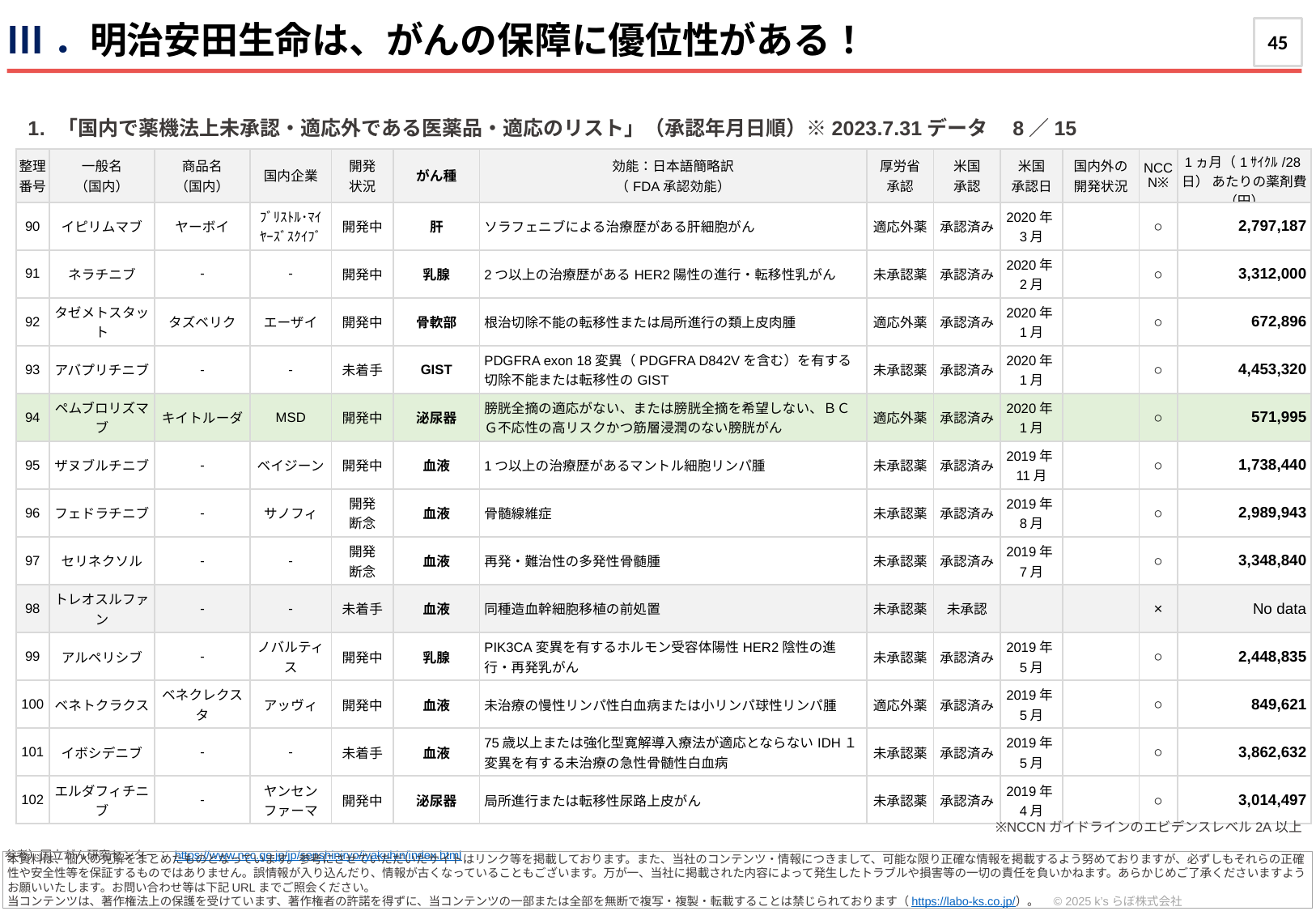

Ⅰ．3月の行き先や活動のヒント
Ⅲ．明治安田生命は、がんの保障に優位性がある！
45
「国内で薬機法上未承認・適応外である医薬品・適応のリスト」（承認年月日順）※2023.7.31データ　8／15
| 整理 番号 | 一般名 （国内） | 商品名 （国内） | 国内企業 | 開発 状況 | がん種 | 効能：日本語簡略訳 （FDA承認効能） | 厚労省 承認 | 米国 承認 | 米国 承認日 | 国内外の 開発状況 | NCCN※ | 1ヵ月（1ｻｲｸﾙ/28日） あたりの薬剤費（円） |
| --- | --- | --- | --- | --- | --- | --- | --- | --- | --- | --- | --- | --- |
| 90 | イピリムマブ | ヤーボイ | ﾌﾞﾘｽﾄﾙ･ﾏｲﾔｰｽﾞｽｸｲﾌﾞ | 開発中 | 肝 | ソラフェニブによる治療歴がある肝細胞がん | 適応外薬 | 承認済み | 2020年3月 |  | ○ | 2,797,187 |
| 91 | ネラチニブ | - | - | 開発中 | 乳腺 | 2つ以上の治療歴があるHER2陽性の進行・転移性乳がん | 未承認薬 | 承認済み | 2020年2月 |  | ○ | 3,312,000 |
| 92 | タゼメトスタット | タズベリク | エーザイ | 開発中 | 骨軟部 | 根治切除不能の転移性または局所進行の類上皮肉腫 | 適応外薬 | 承認済み | 2020年1月 |  | ○ | 672,896 |
| 93 | アバプリチニブ | - | - | 未着手 | GIST | PDGFRA exon 18変異（PDGFRA D842Vを含む）を有する切除不能または転移性のGIST | 未承認薬 | 承認済み | 2020年1月 |  | ○ | 4,453,320 |
| 94 | ペムブロリズマブ | キイトルーダ | MSD | 開発中 | 泌尿器 | 膀胱全摘の適応がない、または膀胱全摘を希望しない、ＢＣＧ不応性の高リスクかつ筋層浸潤のない膀胱がん | 適応外薬 | 承認済み | 2020年1月 |  | ○ | 571,995 |
| 95 | ザヌブルチニブ | - | ベイジーン | 開発中 | 血液 | 1つ以上の治療歴があるマントル細胞リンパ腫 | 未承認薬 | 承認済み | 2019年11月 |  | ○ | 1,738,440 |
| 96 | フェドラチニブ | - | サノフィ | 開発 断念 | 血液 | 骨髄線維症 | 未承認薬 | 承認済み | 2019年8月 |  | ○ | 2,989,943 |
| 97 | セリネクソル | - | - | 開発 断念 | 血液 | 再発・難治性の多発性骨髄腫 | 未承認薬 | 承認済み | 2019年7月 |  | ○ | 3,348,840 |
| 98 | トレオスルファン | - | - | 未着手 | 血液 | 同種造血幹細胞移植の前処置 | 未承認薬 | 未承認 |  |  | × | No data |
| 99 | アルペリシブ | - | ノバルティス | 開発中 | 乳腺 | PIK3CA変異を有するホルモン受容体陽性HER2陰性の進行・再発乳がん | 未承認薬 | 承認済み | 2019年5月 |  | ○ | 2,448,835 |
| 100 | ベネトクラクス | ベネクレクスタ | アッヴィ | 開発中 | 血液 | 未治療の慢性リンパ性白血病または小リンパ球性リンパ腫 | 適応外薬 | 承認済み | 2019年5月 |  | ○ | 849,621 |
| 101 | イボシデニブ | - | - | 未着手 | 血液 | 75歳以上または強化型寛解導入療法が適応とならないIDH１変異を有する未治療の急性骨髄性白血病 | 未承認薬 | 承認済み | 2019年5月 |  | ○ | 3,862,632 |
| 102 | エルダフィチニブ | - | ヤンセン ファーマ | 開発中 | 泌尿器 | 局所進行または転移性尿路上皮がん | 未承認薬 | 承認済み | 2019年4月 |  | ○ | 3,014,497 |
※NCCNガイドラインのエビデンスレベル2A以上
参考）国立がん研究センター： https://www.ncc.go.jp/jp/senshiniryo/iyakuhin/index.html

本資料は、個人の見解をまとめたものとなっています。参考にさせていただいたサイトはリンク等を掲載しております。また、当社のコンテンツ・情報につきまして、可能な限り正確な情報を掲載するよう努めておりますが、必ずしもそれらの正確性や安全性等を保証するものではありません。誤情報が入り込んだり、情報が古くなっていることもございます。万が一、当社に掲載された内容によって発生したトラブルや損害等の一切の責任を負いかねます。あらかじめご了承くださいますようお願いいたします。お問い合わせ等は下記URLまでご照会ください。
当コンテンツは、著作権法上の保護を受けています、著作権者の許諾を得ずに、当コンテンツの一部または全部を無断で複写・複製・転載することは禁じられております（https://labo-ks.co.jp/）。　© 2025 k’sらぼ株式会社